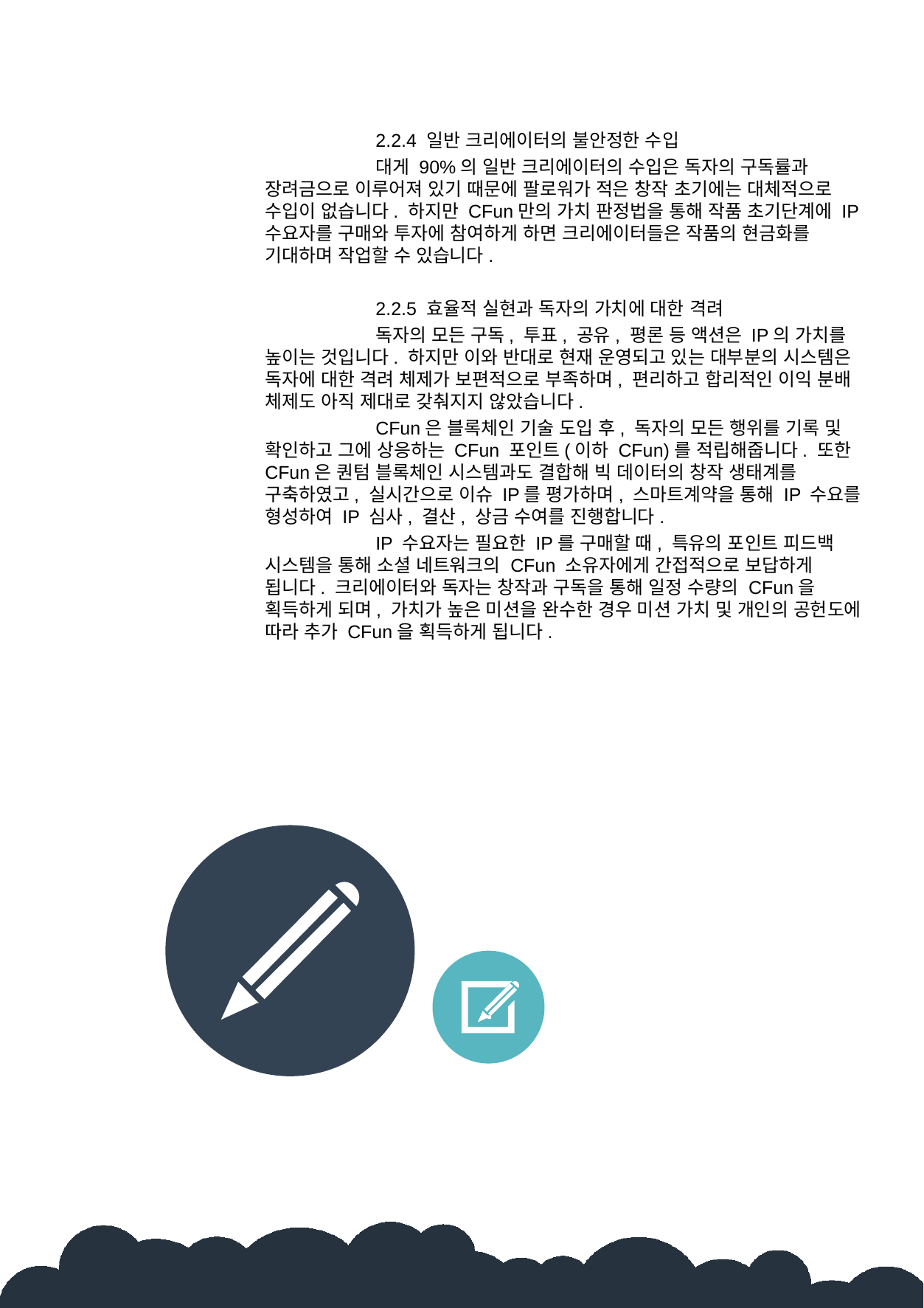

2.2.4 일반 크리에이터의 불안정한 수입
	대게 90%의 일반 크리에이터의 수입은 독자의 구독률과 장려금으로 이루어져 있기 때문에 팔로워가 적은 창작 초기에는 대체적으로 수입이 없습니다. 하지만 CFun만의 가치 판정법을 통해 작품 초기단계에 IP 수요자를 구매와 투자에 참여하게 하면 크리에이터들은 작품의 현금화를 기대하며 작업할 수 있습니다.

	2.2.5 효율적 실현과 독자의 가치에 대한 격려
	독자의 모든 구독, 투표, 공유, 평론 등 액션은 IP의 가치를 높이는 것입니다. 하지만 이와 반대로 현재 운영되고 있는 대부분의 시스템은 독자에 대한 격려 체제가 보편적으로 부족하며, 편리하고 합리적인 이익 분배 체제도 아직 제대로 갖춰지지 않았습니다.
 	CFun은 블록체인 기술 도입 후, 독자의 모든 행위를 기록 및 확인하고 그에 상응하는 CFun 포인트(이하 CFun)를 적립해줍니다. 또한 CFun은 퀀텀 블록체인 시스템과도 결합해 빅 데이터의 창작 생태계를 구축하였고, 실시간으로 이슈 IP를 평가하며, 스마트계약을 통해 IP 수요를 형성하여 IP 심사, 결산, 상금 수여를 진행합니다.
	IP 수요자는 필요한 IP를 구매할 때, 특유의 포인트 피드백 시스템을 통해 소셜 네트워크의 CFun 소유자에게 간접적으로 보답하게 됩니다. 크리에이터와 독자는 창작과 구독을 통해 일정 수량의 CFun을 획득하게 되며, 가치가 높은 미션을 완수한 경우 미션 가치 및 개인의 공헌도에 따라 추가 CFun을 획득하게 됩니다.